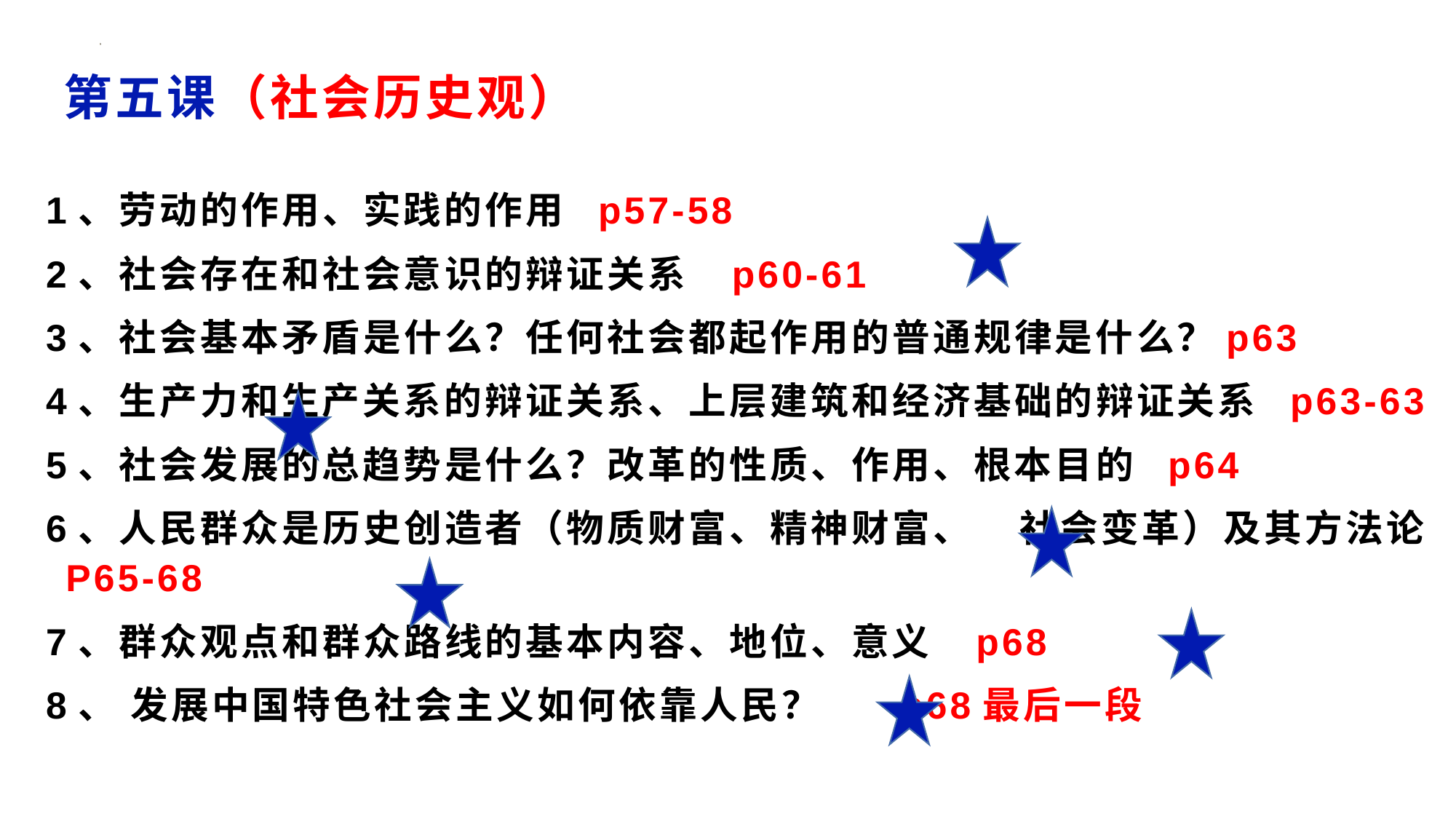

第五课（社会历史观）
1、劳动的作用、实践的作用  p57-58
2、社会存在和社会意识的辩证关系   p60-61
3、社会基本矛盾是什么？任何社会都起作用的普通规律是什么？p63
4、生产力和生产关系的辩证关系、上层建筑和经济基础的辩证关系  p63-63
5、社会发展的总趋势是什么？改革的性质、作用、根本目的  p64
6、人民群众是历史创造者（物质财富、精神财富、    社会变革）及其方法论  P65-68
7、群众观点和群众路线的基本内容、地位、意义   p68
8、 发展中国特色社会主义如何依靠人民？      p68最后一段